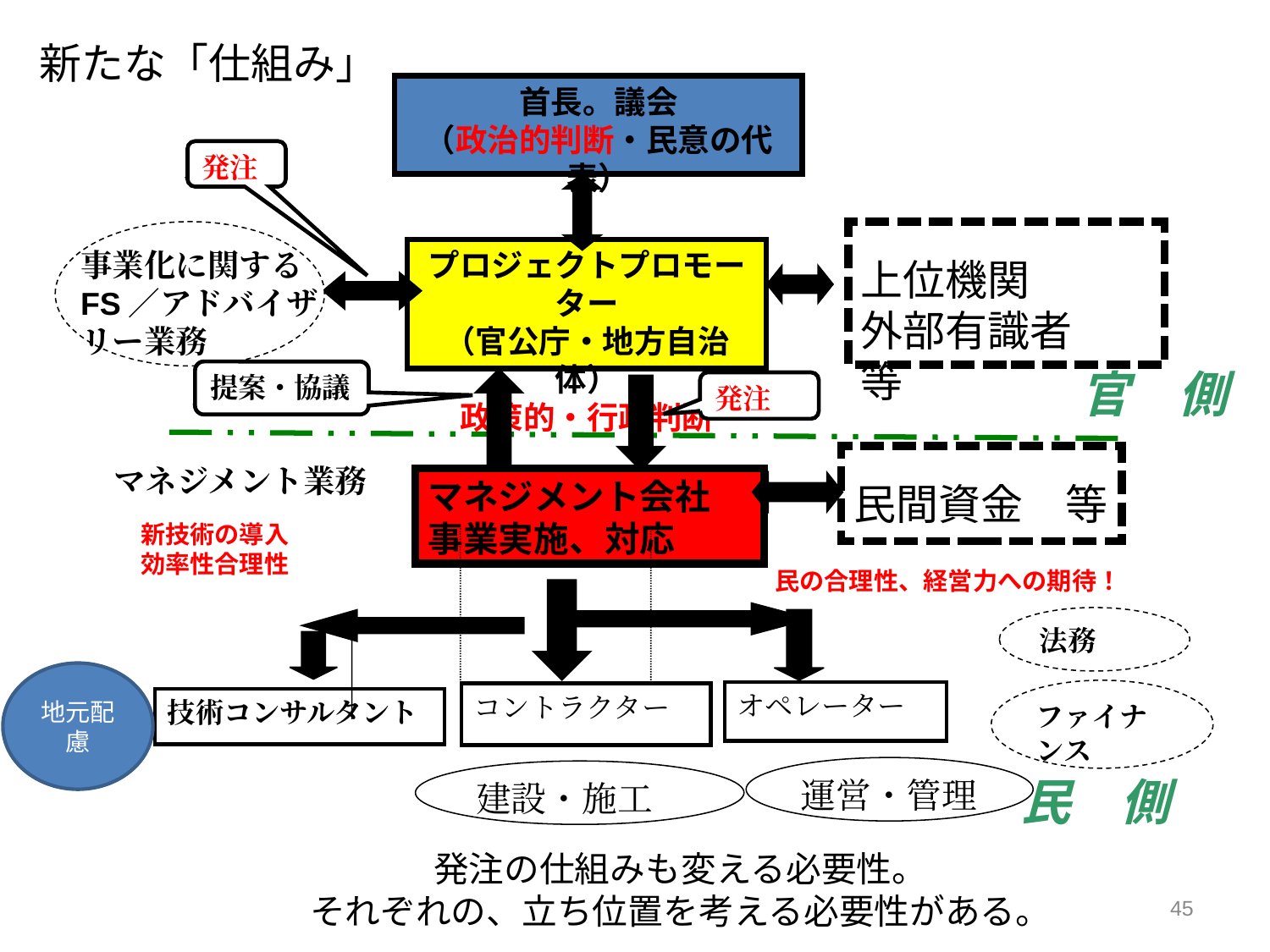

新たな「仕組み」
首長。議会
（政治的判断・民意の代表）

発注

上位機関
外部有識者　等
事業化に関する
FS／アドバイザリー業務

プロジェクトプロモーター
（官公庁・地方自治体）
政策的・行政判断

官　側

提案・協議

発注

民間資金　等
マネジメント業務
マネジメント会社
事業実施、対応

新技術の導入
効率性合理性

民の合理性、経営力への期待！

法務

地元配慮
ファイナンス

オペレーター

コントラクター

技術コンサルタント

運営・管理

建設・施工

民　側

発注の仕組みも変える必要性。
それぞれの、立ち位置を考える必要性がある。

45